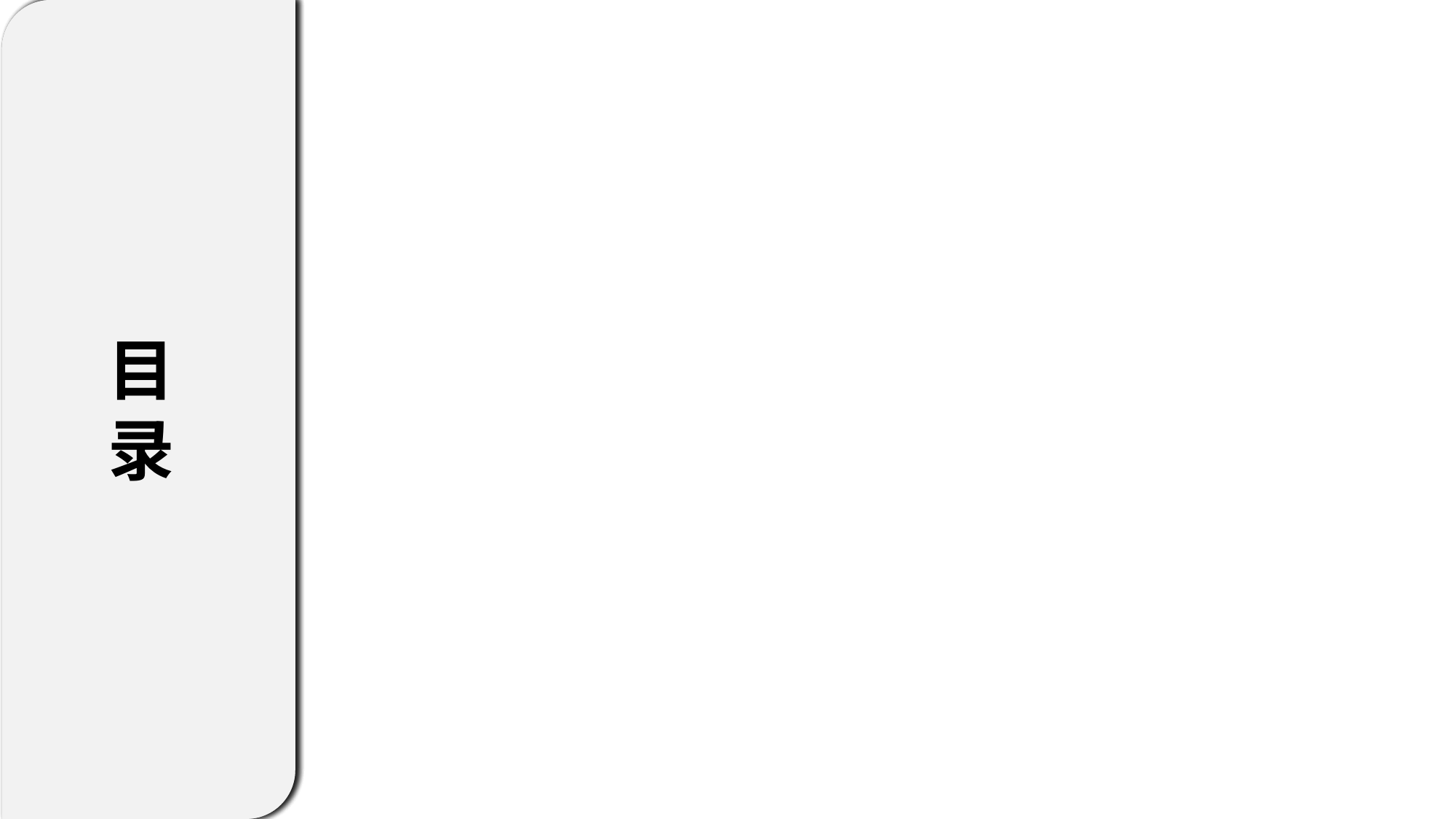

Part4
食品安全管理措施

Part3
食品安全风险来源

Part2
食品安全的定义与标准

Part1
食品安全的重要性

目
录